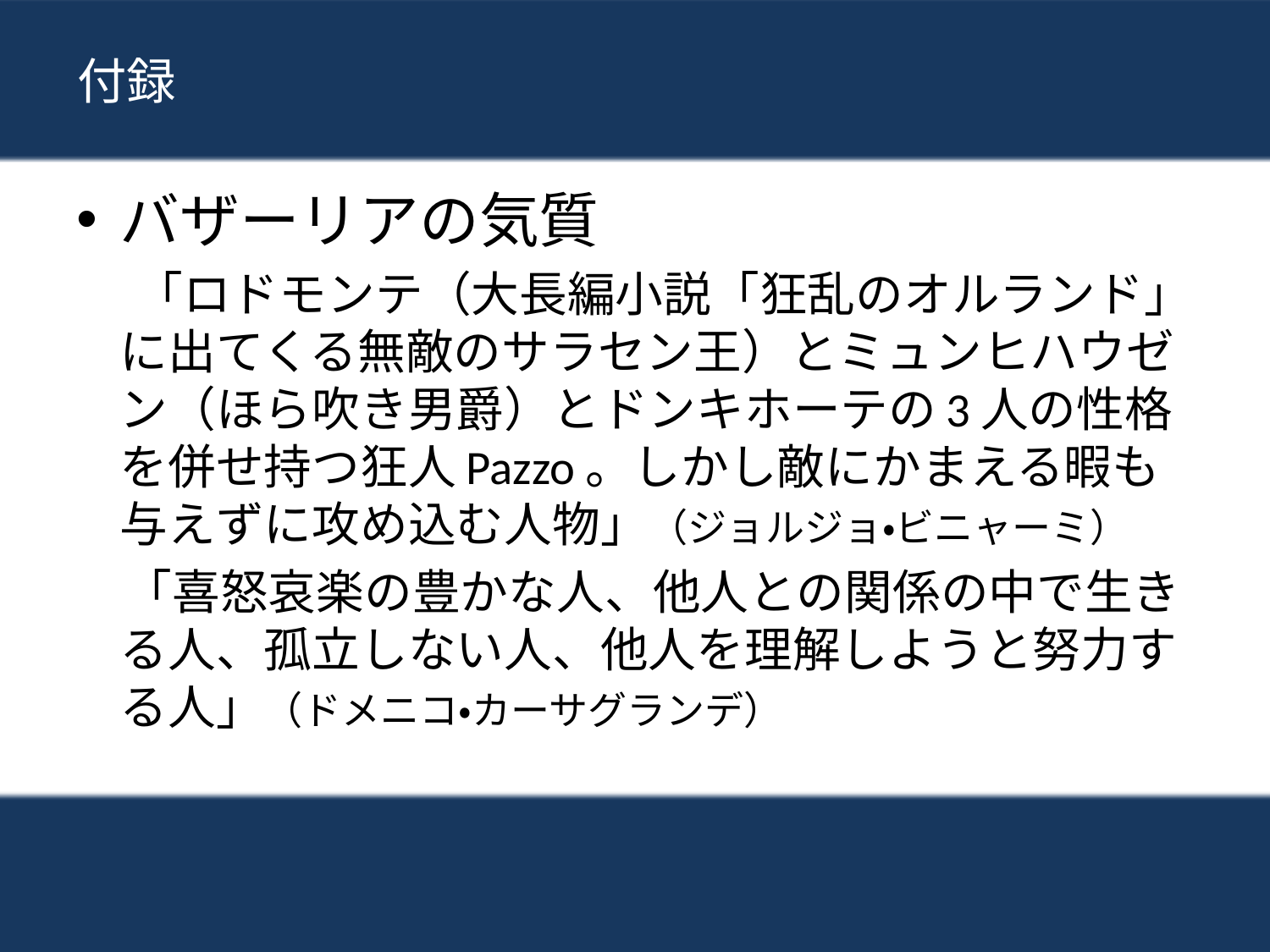

付録
バザーリアの気質
　 「ロドモンテ（大長編小説「狂乱のオルランド」に出てくる無敵のサラセン王）とミュンヒハウゼン（ほら吹き男爵）とドンキホーテの3人の性格を併せ持つ狂人Pazzo。しかし敵にかまえる暇も与えずに攻め込む人物」（ジョルジョ・ビニャーミ）
　「喜怒哀楽の豊かな人、他人との関係の中で生きる人、孤立しない人、他人を理解しようと努力する人」（ドメニコ・カーサグランデ）